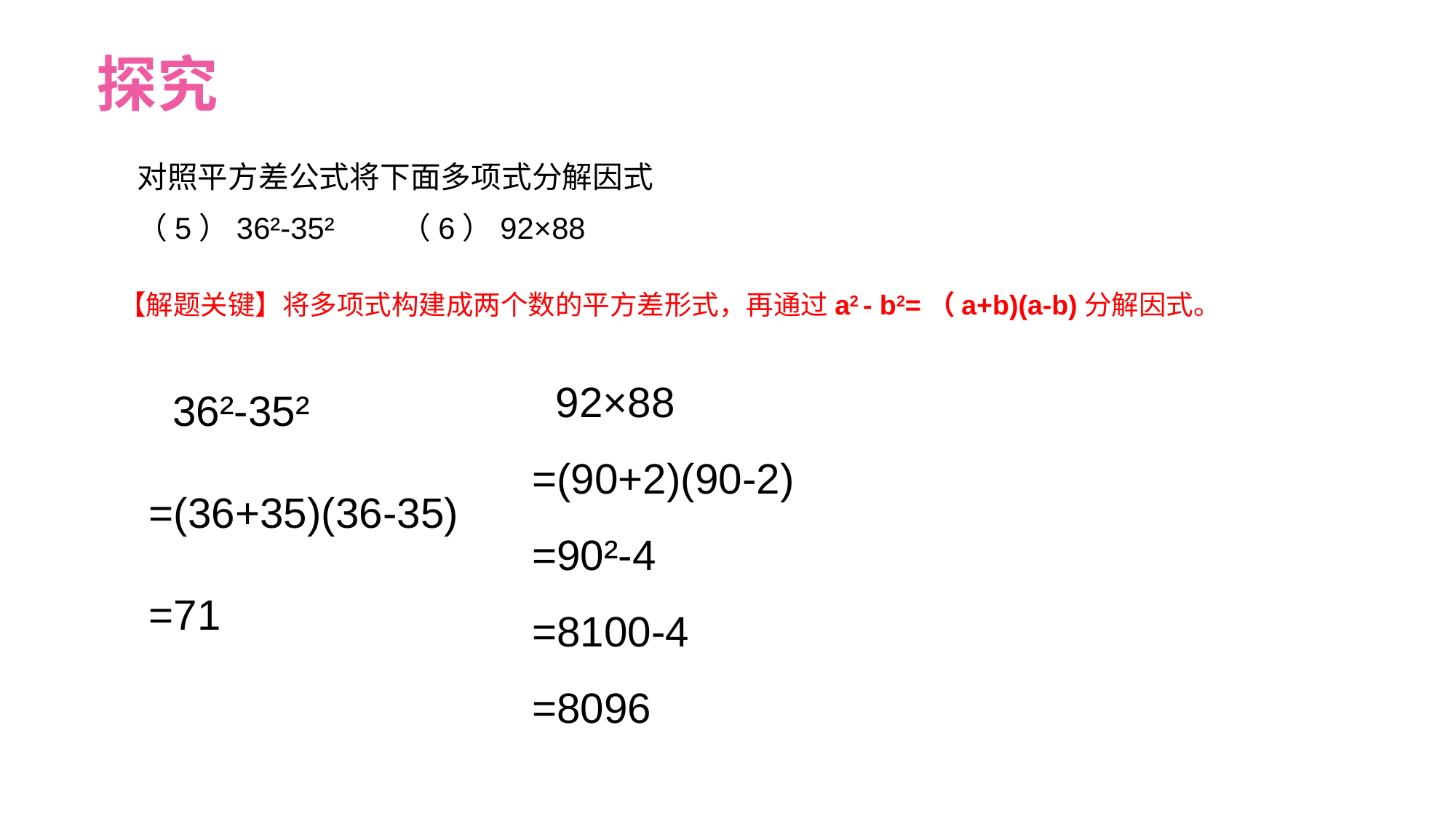

探究
对照平方差公式将下面多项式分解因式
（5）36²-35²       （6）92×88
【解题关键】将多项式构建成两个数的平方差形式，再通过a2 - b2=（a+b)(a-b)分解因式。
  36²-35²
=(36+35)(36-35)
=71
  92×88
=(90+2)(90-2)
=90²-4
=8100-4
=8096